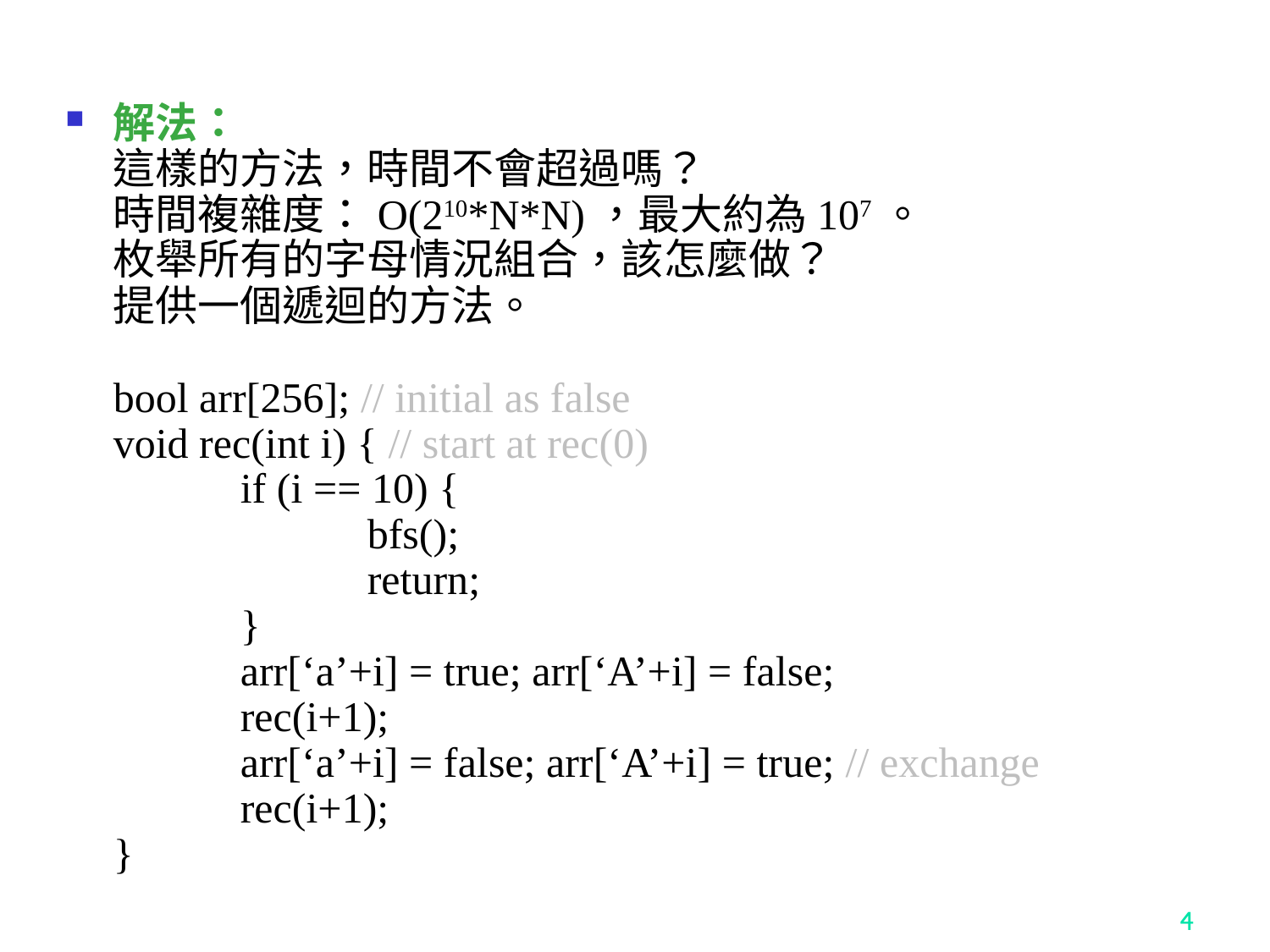

解法：
這樣的方法，時間不會超過嗎？
時間複雜度：O(210*N*N)，最大約為107。
枚舉所有的字母情況組合，該怎麼做？
提供一個遞迴的方法。
bool arr[256]; // initial as false
void rec(int i) { // start at rec(0)
	if (i == 10) {
		bfs();
		return;
	}
	arr[‘a’+i] = true; arr[‘A’+i] = false;
	rec(i+1);
	arr[‘a’+i] = false; arr[‘A’+i] = true; // exchange
	rec(i+1);
}
4